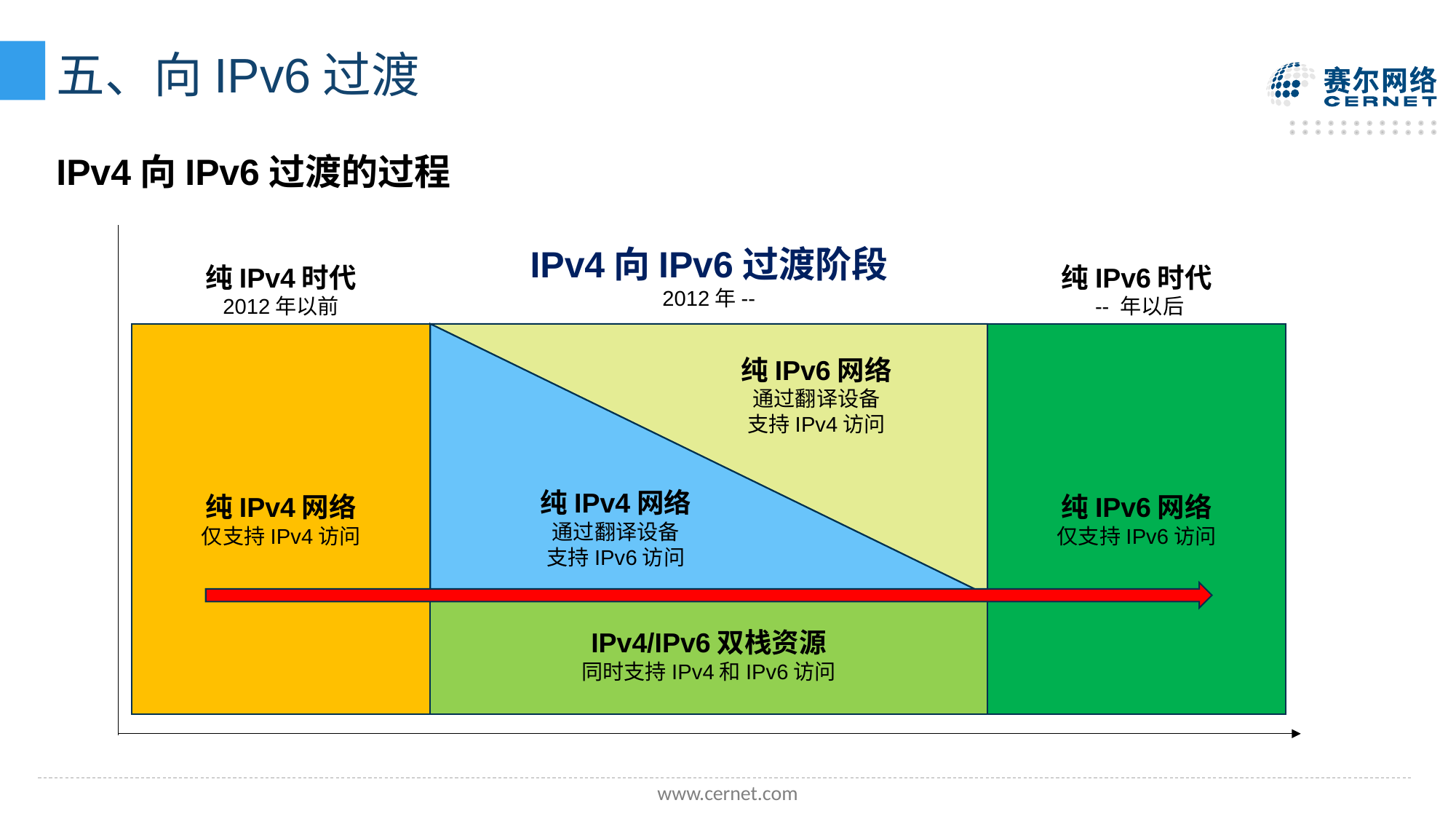

五、向IPv6过渡
IPv4向IPv6过渡的过程
IPv4向IPv6过渡阶段
2012年--
纯IPv4时代
2012年以前
纯IPv6时代
 -- 年以后

纯IPv4网络
通过翻译设备
支持IPv6访问
纯IPv6网络
仅支持IPv6访问
纯IPv4网络
仅支持IPv4访问
纯IPv6网络
通过翻译设备
支持IPv4访问
IPv4/IPv6双栈资源
同时支持IPv4和IPv6访问